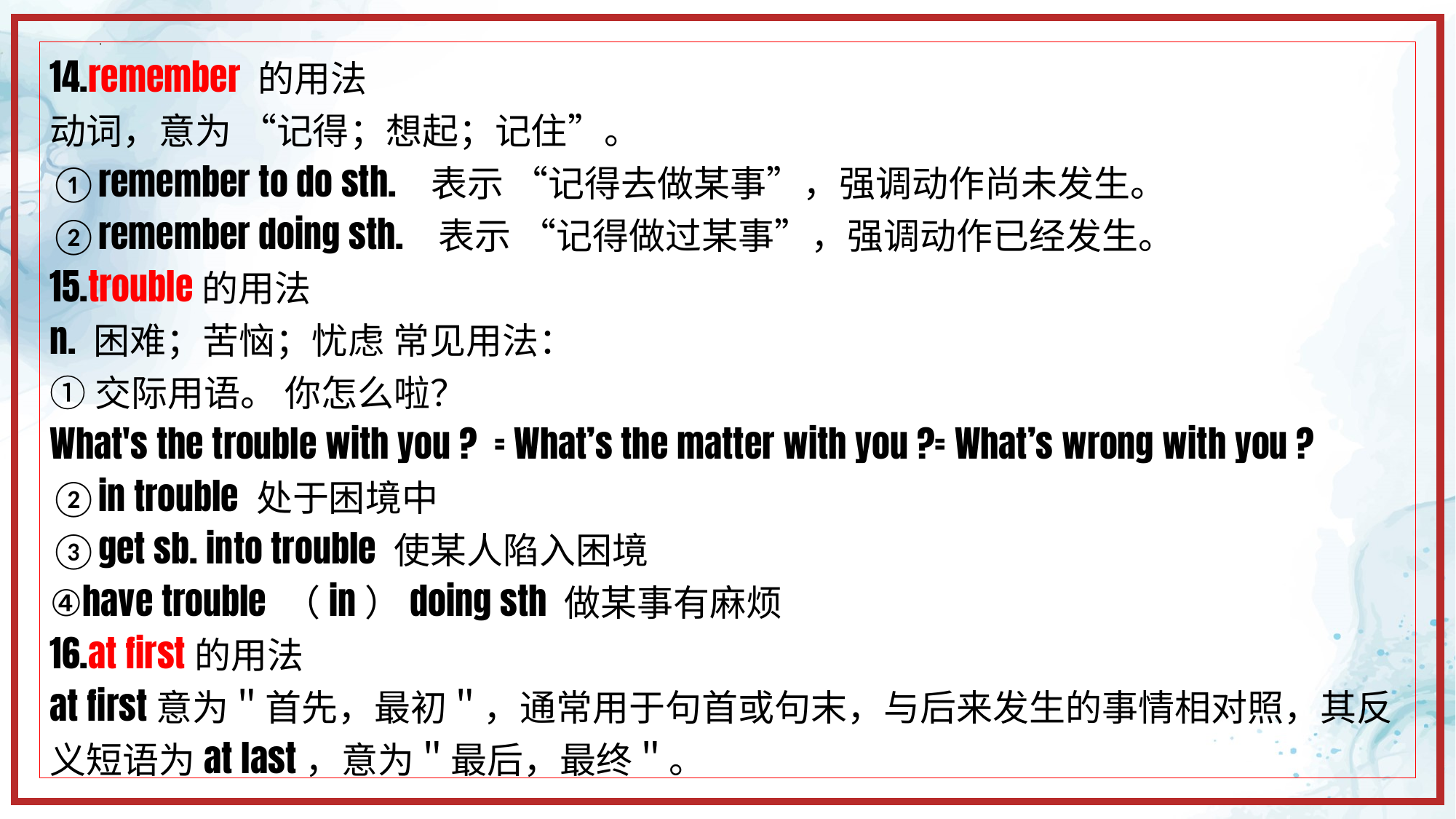

14.remember 的用法
动词，意为 “记得；想起；记住”。
①remember to do sth.   表示 “记得去做某事”，强调动作尚未发生。
②remember doing sth.   表示 “记得做过某事”，强调动作已经发生。
15.trouble的用法
n. 困难；苦恼；忧虑 常见用法：
①交际用语。 你怎么啦？
What's the trouble with you ?  = What’s the matter with you ?= What’s wrong with you ?
②in trouble 处于困境中
③get sb. into trouble 使某人陷入困境
④have trouble （in）doing sth 做某事有麻烦
16.at first的用法
at first意为＂首先，最初＂，通常用于句首或句末，与后来发生的事情相对照，其反义短语为at last，意为＂最后，最终＂。